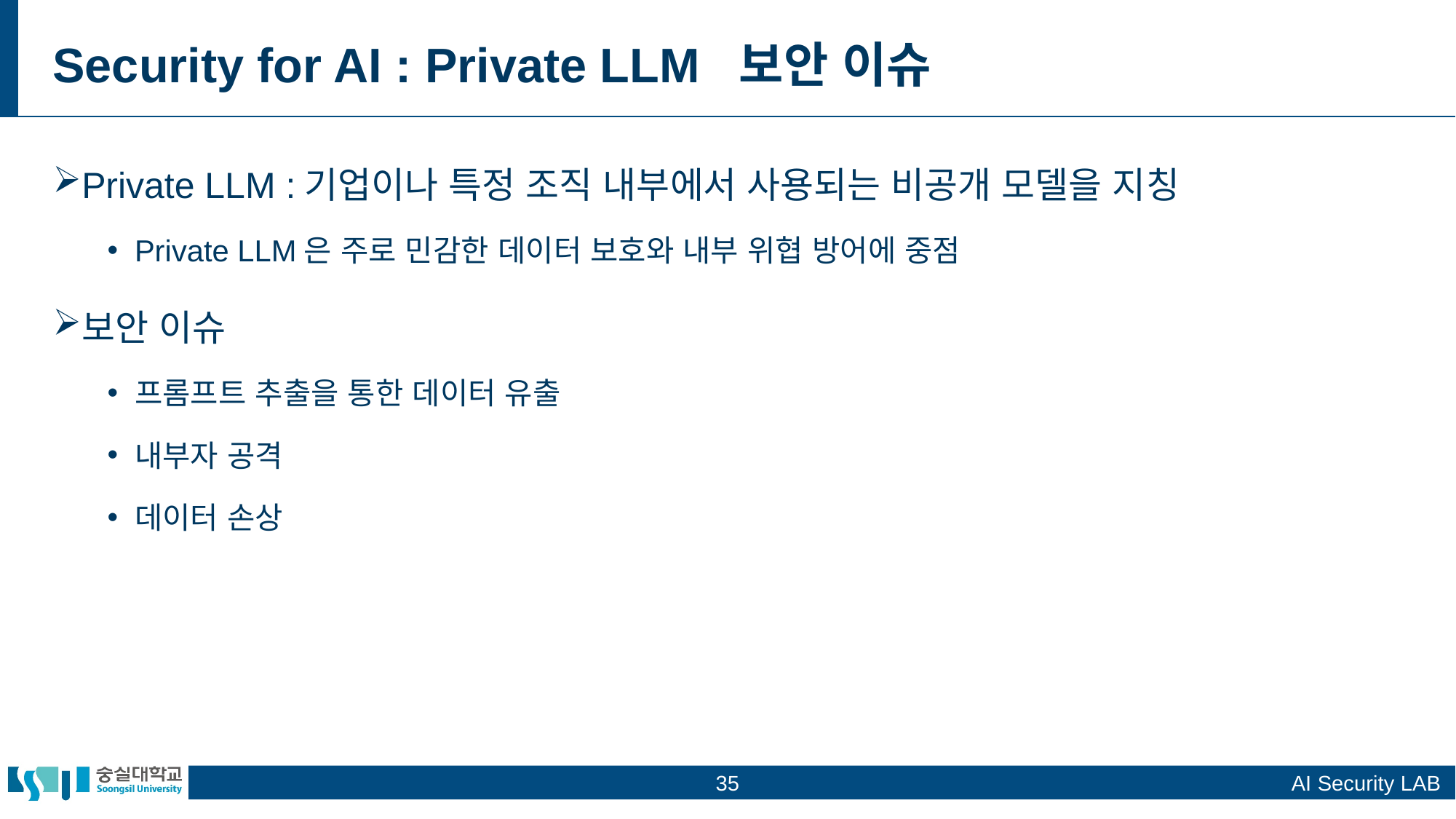

Security for AI : Private LLM  보안 이슈
Private LLM :기업이나 특정 조직 내부에서 사용되는 비공개 모델을 지칭
Private LLM은 주로 민감한 데이터 보호와 내부 위협 방어에 중점
보안 이슈
프롬프트 추출을 통한 데이터 유출
내부자 공격
데이터 손상

35